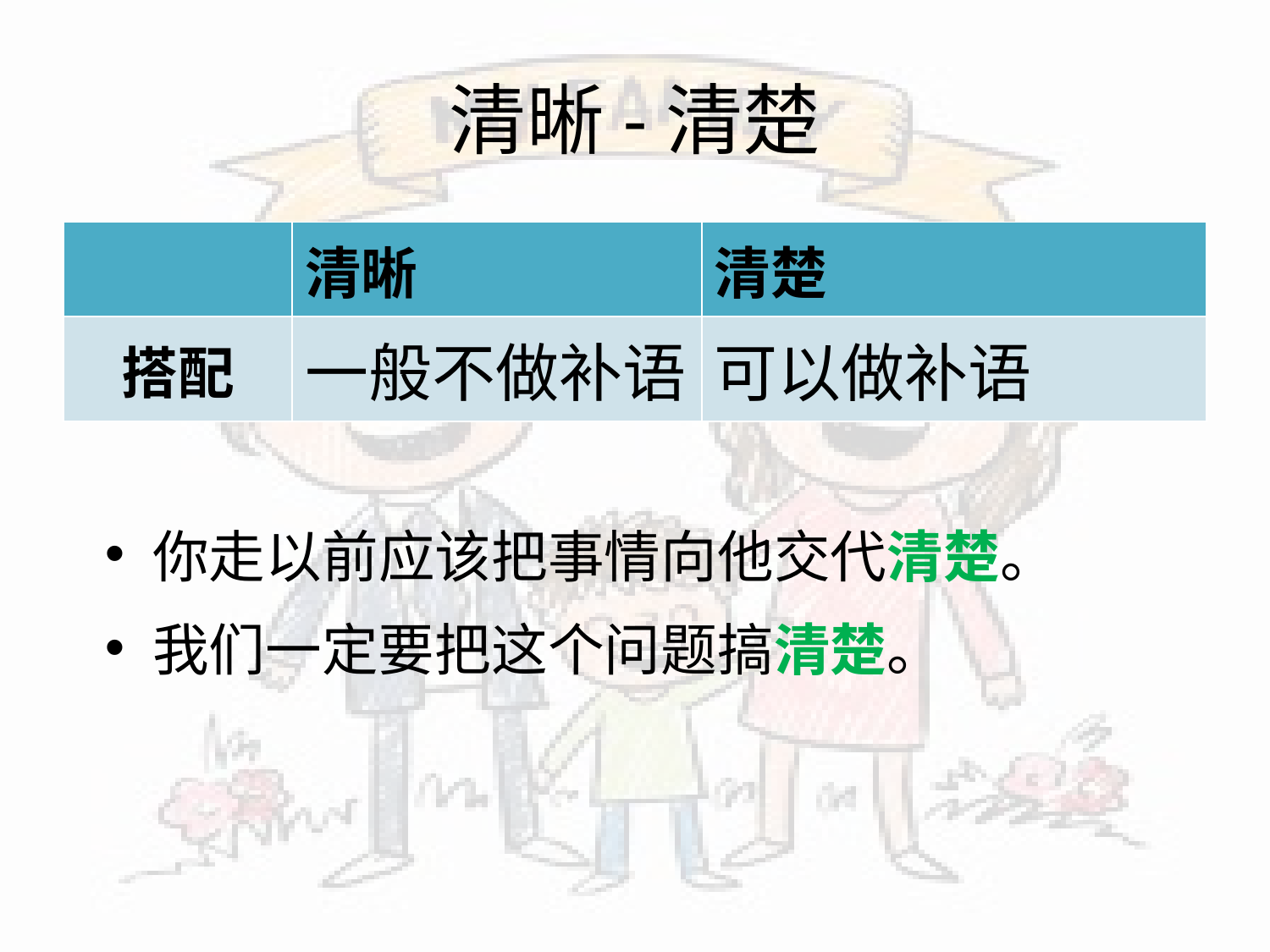

# 清晰-清楚
|  | 清晰 | 清楚 |
| --- | --- | --- |
| 搭配 | 一般不做补语 | 可以做补语 |
你走以前应该把事情向他交代清楚。
我们一定要把这个问题搞清楚。